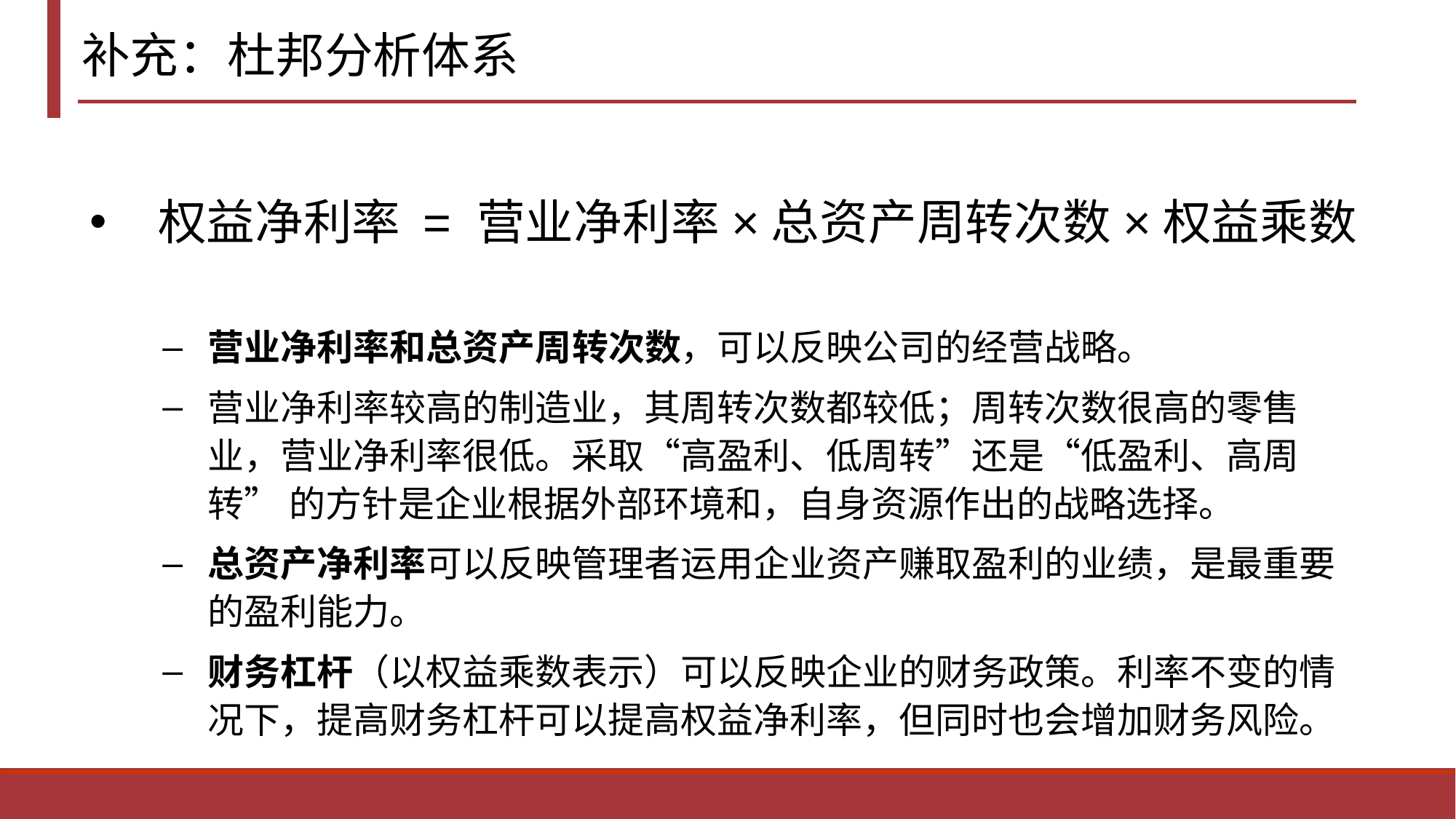

补充：杜邦分析体系
权益净利率 = 营业净利率×总资产周转次数×权益乘数

营业净利率和总资产周转次数，可以反映公司的经营战略。
营业净利率较高的制造业，其周转次数都较低；周转次数很高的零售业，营业净利率很低。采取“高盈利、低周转”还是“低盈利、高周转” 的方针是企业根据外部环境和，自身资源作出的战略选择。
总资产净利率可以反映管理者运用企业资产赚取盈利的业绩，是最重要的盈利能力。
财务杠杆（以权益乘数表示）可以反映企业的财务政策。利率不变的情况下，提高财务杠杆可以提高权益净利率，但同时也会增加财务风险。